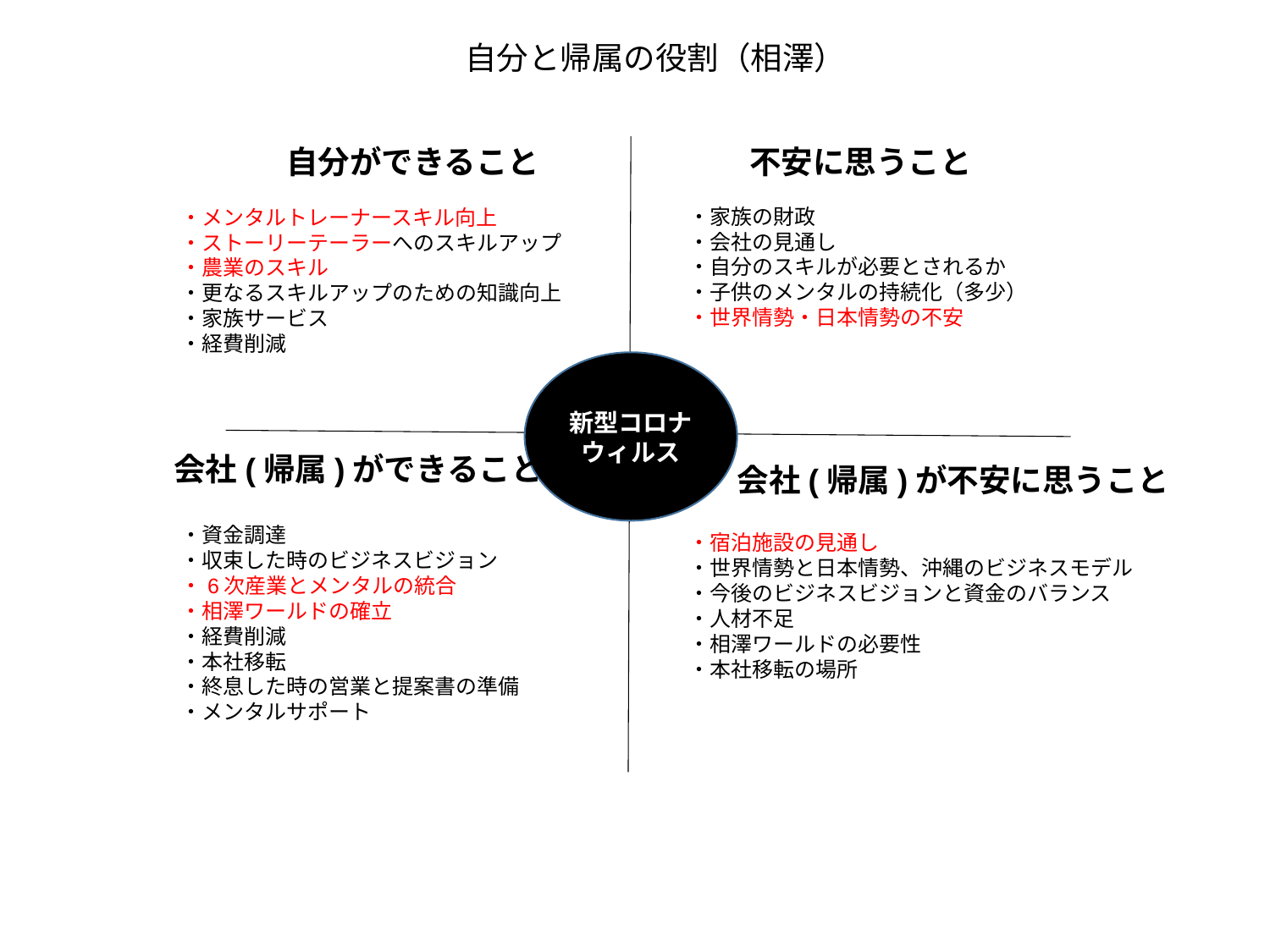

自分と帰属の役割（相澤）
自分ができること
不安に思うこと
・家族の財政
・会社の見通し
・自分のスキルが必要とされるか
・子供のメンタルの持続化（多少）
・世界情勢・日本情勢の不安
・メンタルトレーナースキル向上
・ストーリーテーラーへのスキルアップ
・農業のスキル
・更なるスキルアップのための知識向上
・家族サービス
・経費削減
新型コロナウィルス
会社(帰属)ができること
会社(帰属)が不安に思うこと
・資金調達
・収束した時のビジネスビジョン
・6次産業とメンタルの統合
・相澤ワールドの確立
・経費削減
・本社移転
・終息した時の営業と提案書の準備
・メンタルサポート
・宿泊施設の見通し
・世界情勢と日本情勢、沖縄のビジネスモデル
・今後のビジネスビジョンと資金のバランス
・人材不足
・相澤ワールドの必要性
・本社移転の場所